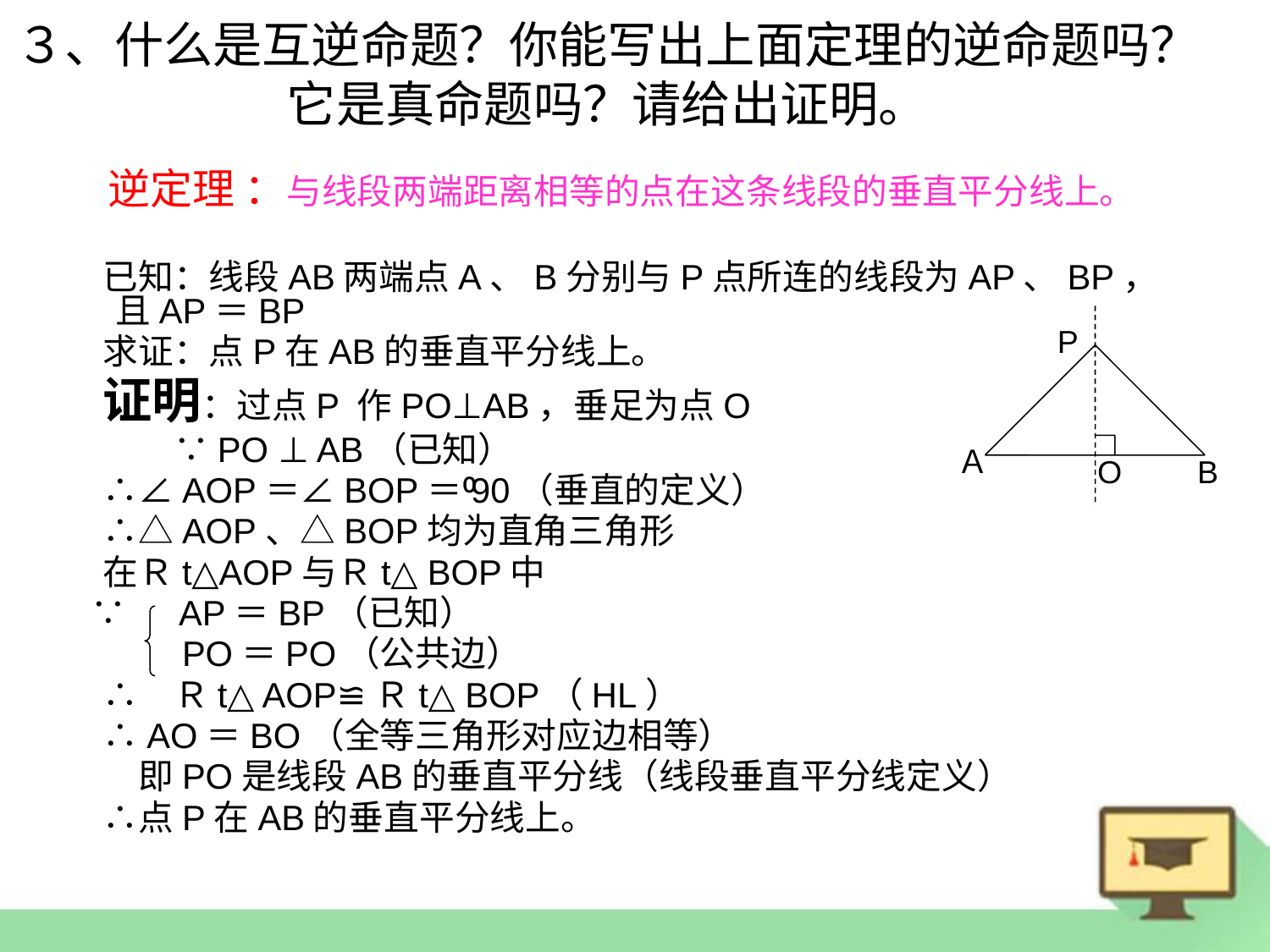

３、什么是互逆命题？你能写出上面定理的逆命题吗？它是真命题吗？请给出证明。
逆定理 ：与线段两端距离相等的点在这条线段的垂直平分线上。
　已知：线段AB两端点A、B分别与P点所连的线段为AP、BP，且AP＝BP
　求证：点P在AB的垂直平分线上。
　证明：过点P 作PO⊥AB，垂足为点O
　　　∵PO ⊥ AB（已知）
　∴∠AOP＝∠BOP＝90（垂直的定义）
　∴△AOP、△BOP均为直角三角形
　在Ｒt△AOP与Ｒt△ BOP中
   ∵　AP＝BP（已知）
　　　PO＝PO（公共边）
　∴　Ｒt△ AOP≌Ｒt△ BOP（HL）
　∴AO＝BO（全等三角形对应边相等）
　　即PO是线段AB的垂直平分线（线段垂直平分线定义）
　∴点P在AB的垂直平分线上。

P

Ａ

O
B

０